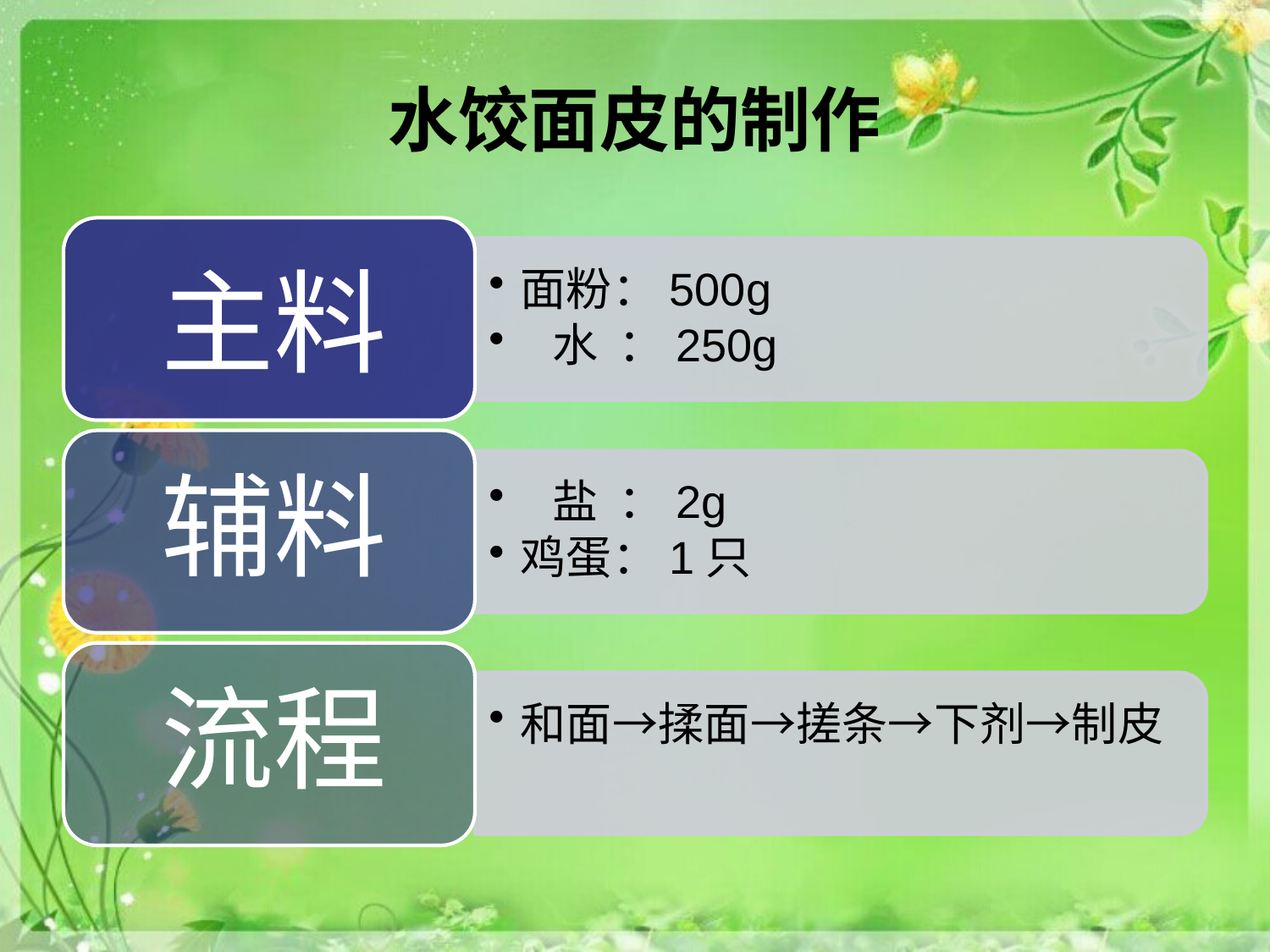

# 水饺面皮的制作
面粉：500g
  水  ：250g
主料
  盐  ：2g
鸡蛋：1只
辅料
和面→揉面→搓条→下剂→制皮

流程